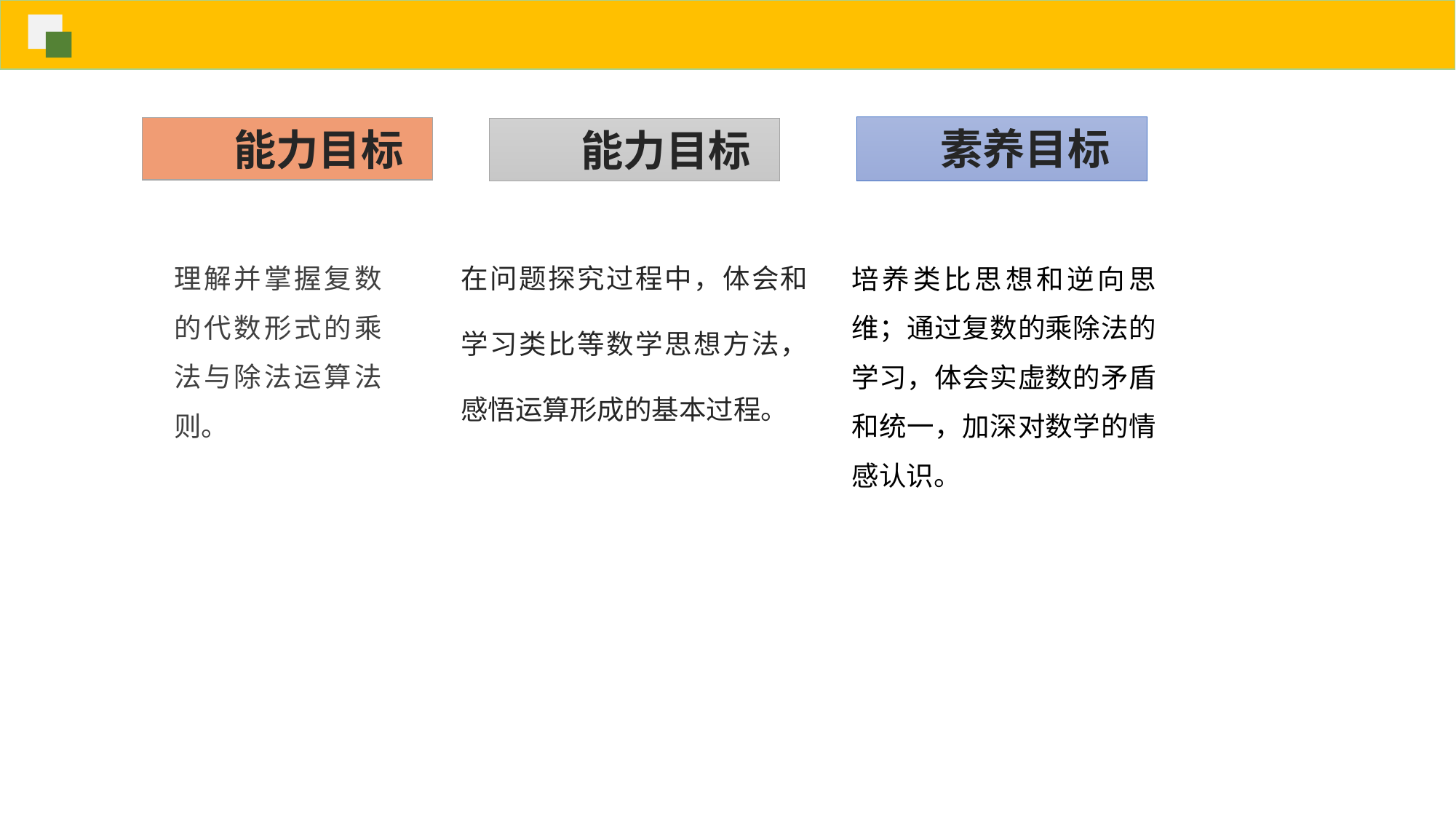

素养目标
能力目标
能力目标
在问题探究过程中，体会和学习类比等数学思想方法，感悟运算形成的基本过程。
理解并掌握复数的代数形式的乘法与除法运算法则。
培养类比思想和逆向思维；通过复数的乘除法的学习，体会实虚数的矛盾和统一，加深对数学的情感认识。